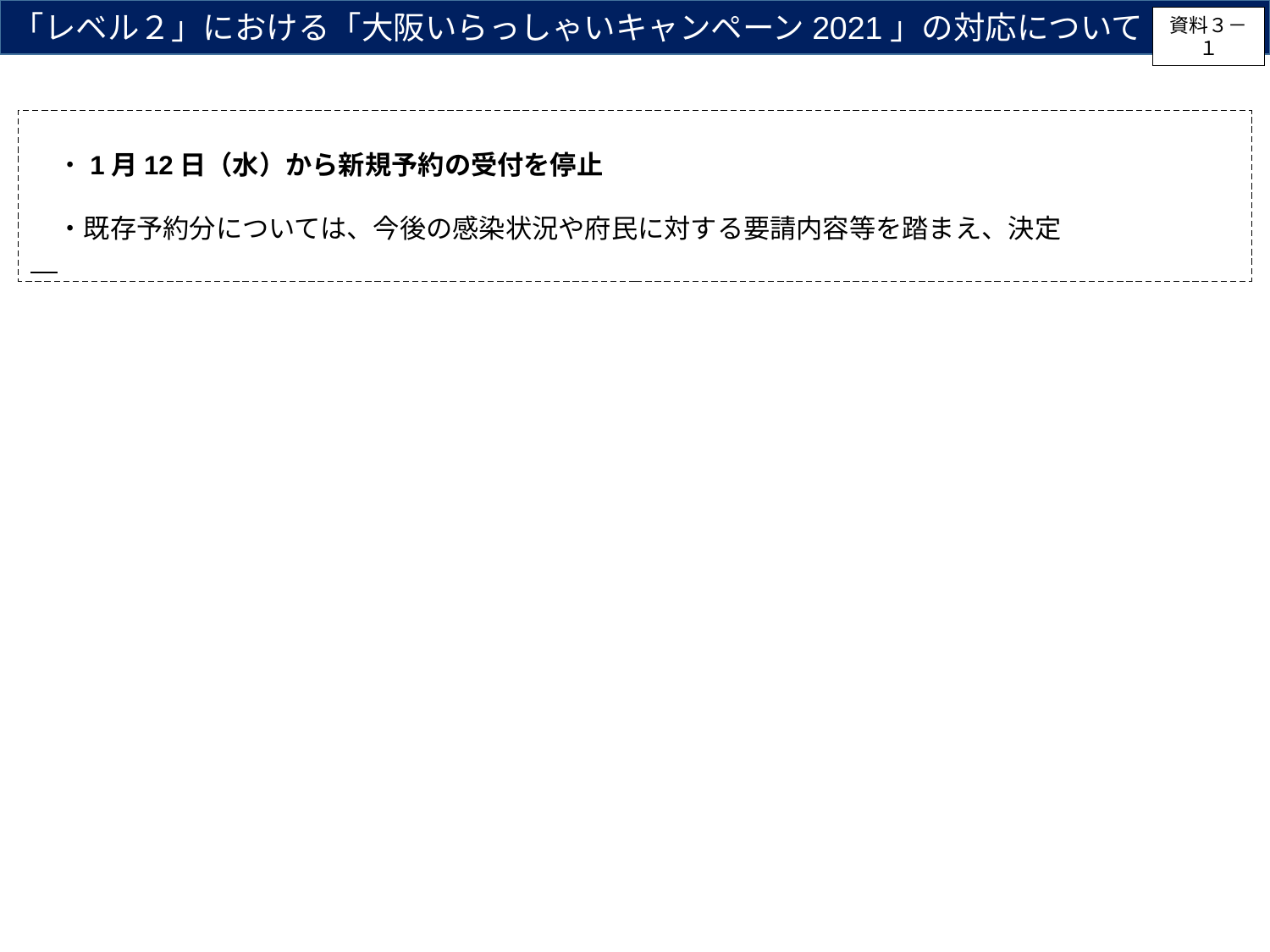

「レベル２」における「大阪いらっしゃいキャンペーン2021」の対応について
資料３－１

　・1月12日（水）から新規予約の受付を停止

　・既存予約分については、今後の感染状況や府民に対する要請内容等を踏まえ、決定